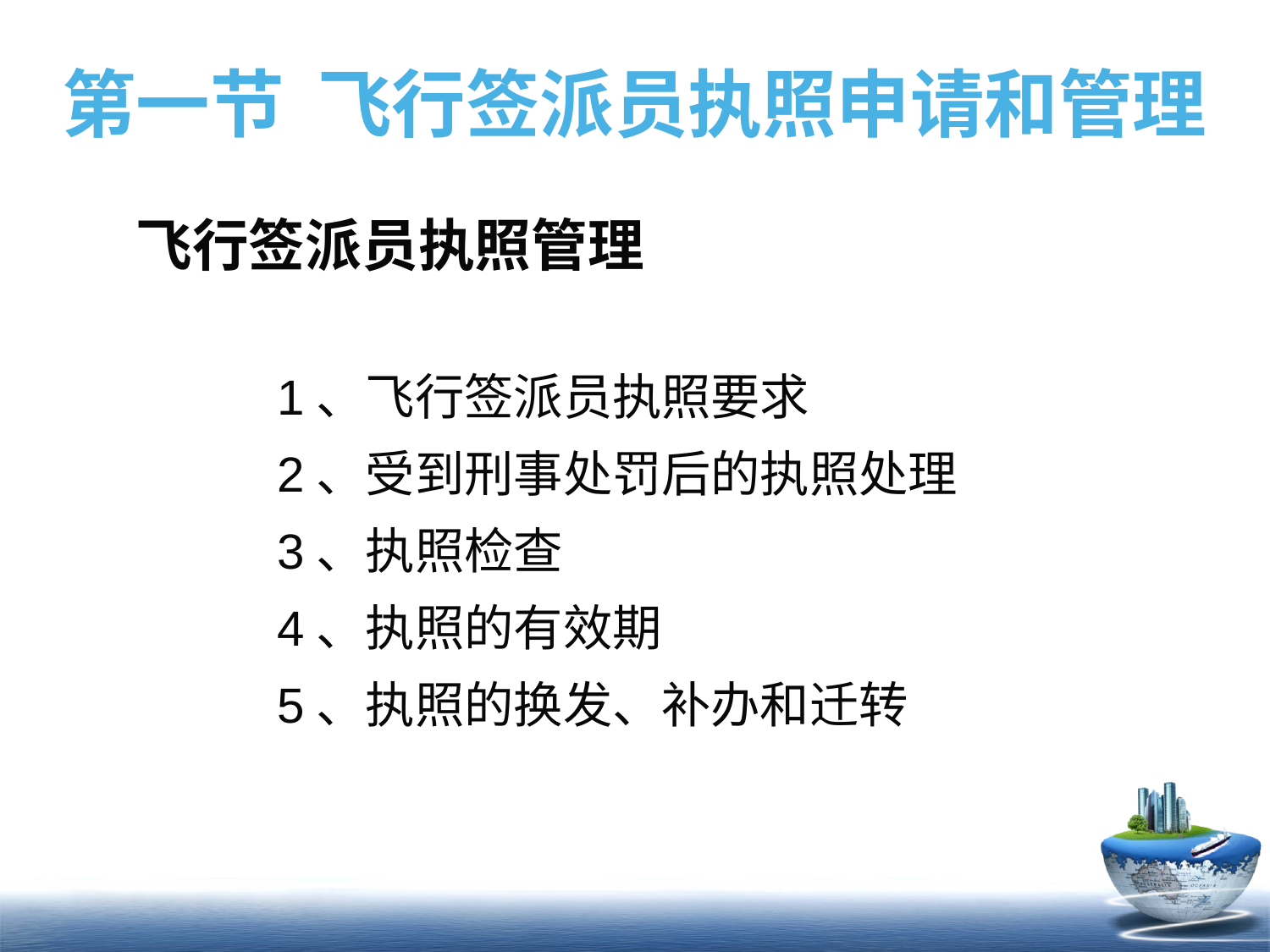

# 第一节  飞行签派员执照申请和管理
飞行签派员执照管理
    1、飞行签派员执照要求
    2、受到刑事处罚后的执照处理
    3、执照检查
    4、执照的有效期
    5、执照的换发、补办和迁转